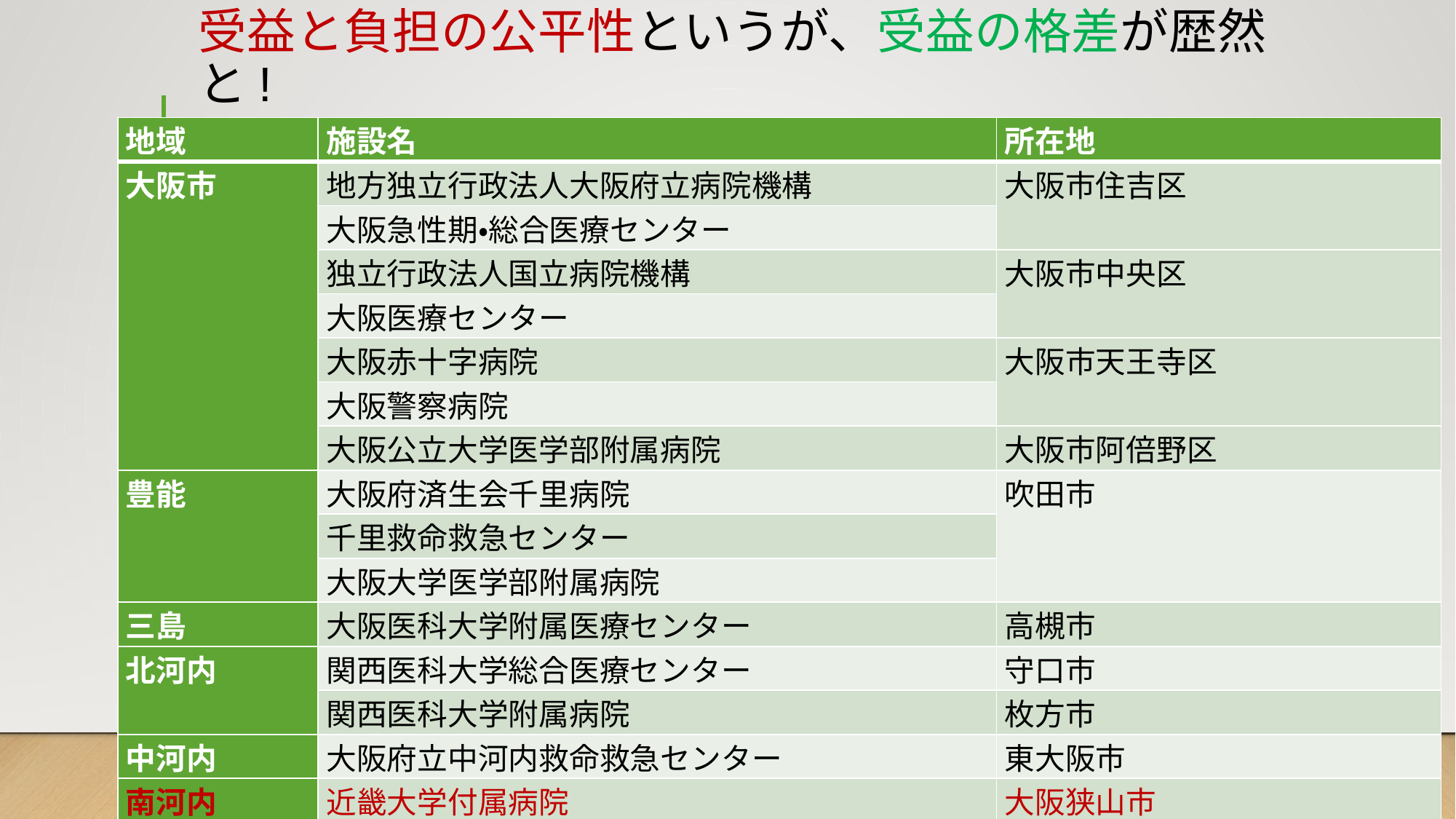

# 受益と負担の公平性というが、受益の格差が歴然と!
| 地域 | 施設名 | 所在地 |
| --- | --- | --- |
| 大阪市 | 地方独立行政法人大阪府立病院機構 | 大阪市住吉区 |
|  | 大阪急性期・総合医療センター |  |
|  | 独立行政法人国立病院機構 | 大阪市中央区 |
|  | 大阪医療センター |  |
|  | 大阪赤十字病院 | 大阪市天王寺区 |
|  | 大阪警察病院 |  |
|  | 大阪公立大学医学部附属病院 | 大阪市阿倍野区 |
| 豊能 | 大阪府済生会千里病院 | 吹田市 |
|  | 千里救命救急センター |  |
|  | 大阪大学医学部附属病院 |  |
| 三島 | 大阪医科大学附属医療センター | 高槻市 |
| 北河内 | 関西医科大学総合医療センター | 守口市 |
|  | 関西医科大学附属病院 | 枚方市 |
| 中河内 | 大阪府立中河内救命救急センター | 東大阪市 |
| 南河内 | 近畿大学付属病院 | 大阪狭山市 |
| 堺市 | 堺市立総合医療センター | 堺市 |
| 泉州 | 岸和田徳州会病院 | 岸和田市 |
|  | りんくう総合医療センター | 泉佐野市 |